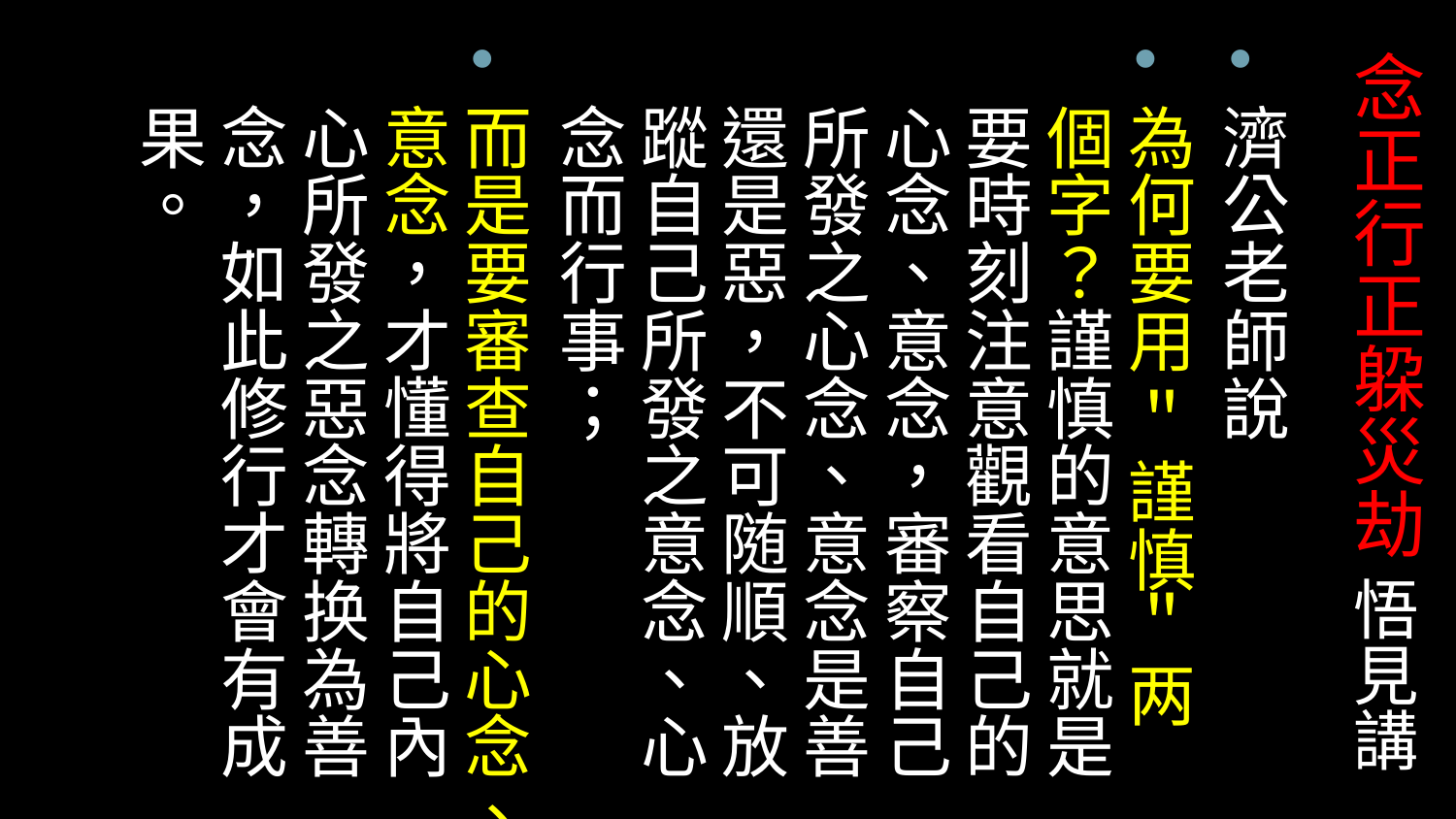

# 念正行正躱災劫 悟見講
濟公老師說
為何要用 ＂謹慎＂两個字？謹慎的意思就是要時刻注意觀看自己的心念、意念，審察自己所發之心念、意念是善還是惡，不可随順、放蹤自己所發之意念、心念而行事；
而是要審查自己的心念、意念，才懂得將自己內心所發之惡念轉换為善念，如此修行才會有成果。